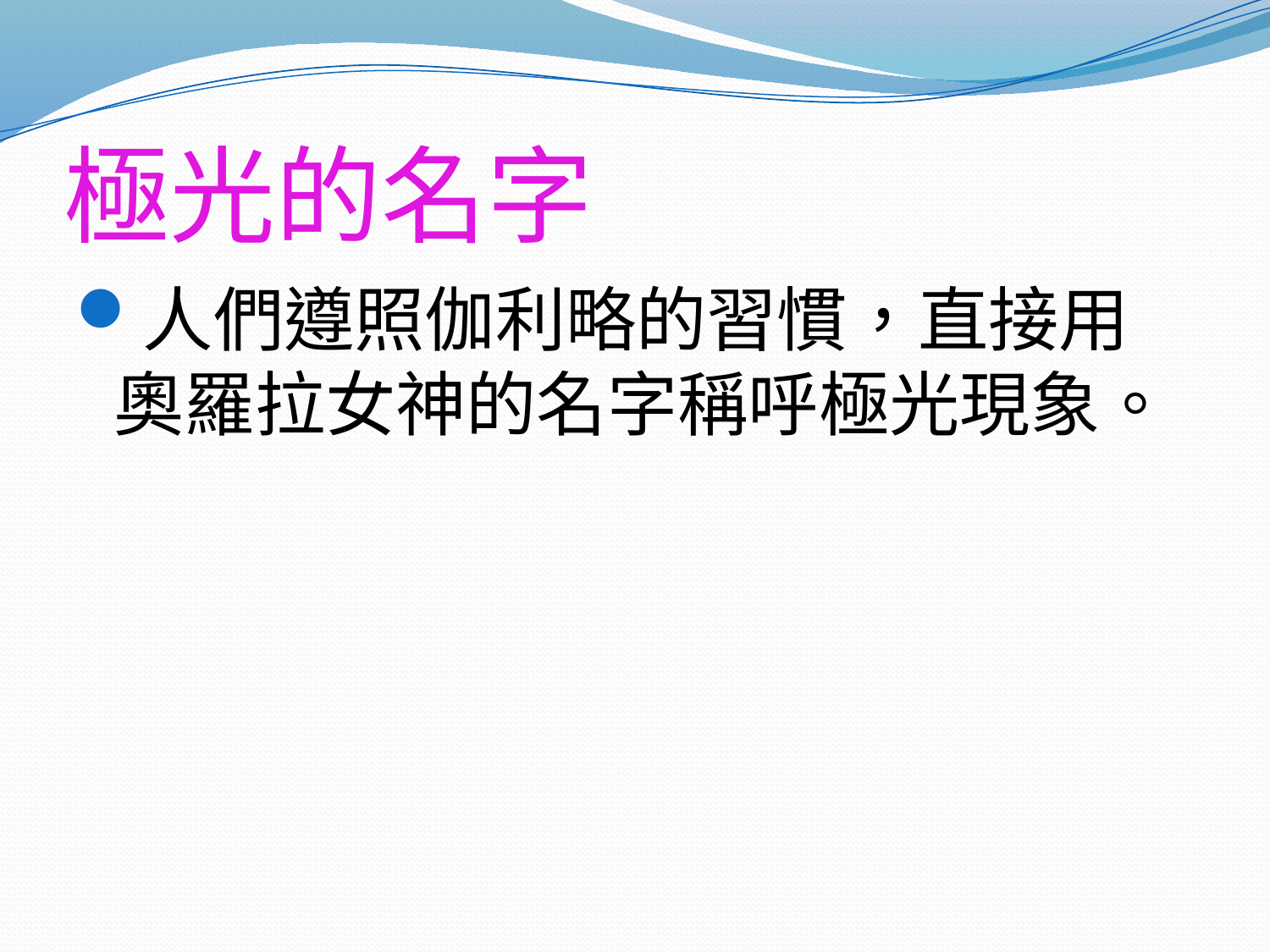

# 極光的名字
人們遵照伽利略的習慣，直接用奧羅拉女神的名字稱呼極光現象。